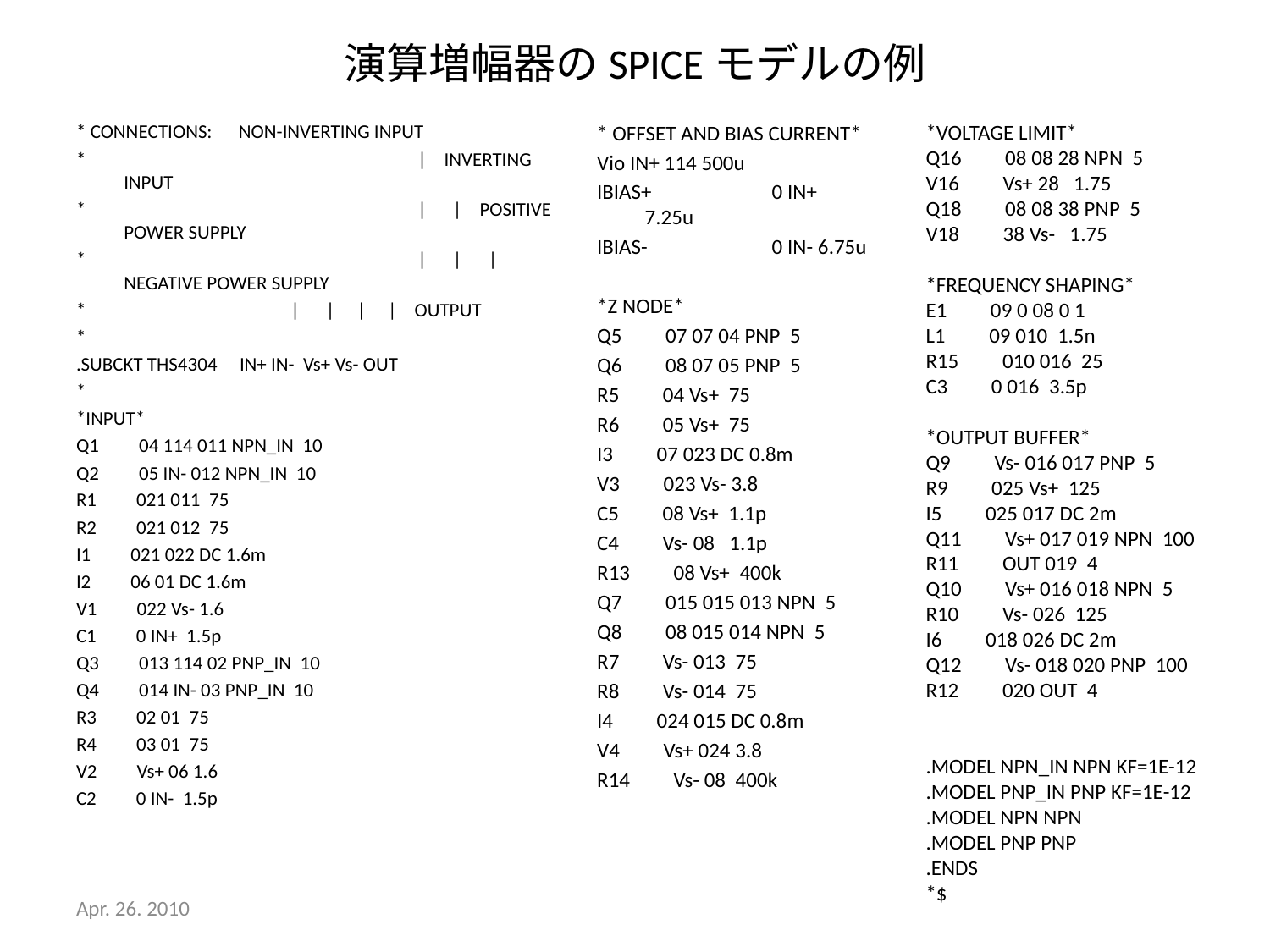

# 演算増幅器のSPICEモデルの例
*VOLTAGE LIMIT*
Q16         08 08 28 NPN  5
V16         Vs+ 28   1.75
Q18         08 08 38 PNP  5
V18         38 Vs-   1.75

*FREQUENCY SHAPING*
E1         09 0 08 0 1
L1         09 010  1.5n
R15         010 016  25
C3         0 016  3.5p

*OUTPUT BUFFER*
Q9         Vs- 016 017 PNP  5
R9         025 Vs+  125
I5         025 017 DC 2m
Q11         Vs+ 017 019 NPN  100
R11         OUT 019  4
Q10         Vs+ 016 018 NPN  5
R10         Vs- 026  125
I6         018 026 DC 2m
Q12         Vs- 018 020 PNP  100
R12         020 OUT  4

.MODEL NPN_IN NPN KF=1E-12
.MODEL PNP_IN PNP KF=1E-12
.MODEL NPN NPN
.MODEL PNP PNP
.ENDS
*$
* CONNECTIONS:      NON-INVERTING INPUT
*  		    	         |    INVERTING INPUT
*     		   	         |      |    POSITIVE POWER SUPPLY
*      		    	         |      |      |   NEGATIVE POWER SUPPLY
*             	         |      |     |     |    OUTPUT
*
.SUBCKT THS4304     IN+ IN-  Vs+ Vs- OUT
*
*INPUT*
Q1         04 114 011 NPN_IN  10
Q2         05 IN- 012 NPN_IN  10
R1         021 011  75
R2         021 012  75
I1         021 022 DC 1.6m
I2         06 01 DC 1.6m
V1         022 Vs- 1.6
C1         0 IN+  1.5p
Q3         013 114 02 PNP_IN  10
Q4         014 IN- 03 PNP_IN  10
R3         02 01  75
R4         03 01  75
V2         Vs+ 06 1.6
C2         0 IN-  1.5p

* OFFSET AND BIAS CURRENT*
Vio IN+ 114 500u
IBIAS+	0 IN+ 7.25u
IBIAS-	0 IN- 6.75u

*Z NODE*
Q5         07 07 04 PNP  5
Q6         08 07 05 PNP  5
R5         04 Vs+  75
R6         05 Vs+  75
I3         07 023 DC 0.8m
V3         023 Vs- 3.8
C5         08 Vs+  1.1p
C4         Vs- 08   1.1p
R13         08 Vs+  400k
Q7         015 015 013 NPN  5
Q8         08 015 014 NPN  5
R7         Vs- 013  75
R8         Vs- 014  75
I4         024 015 DC 0.8m
V4         Vs+ 024 3.8
R14         Vs- 08  400k

Apr. 26. 2010